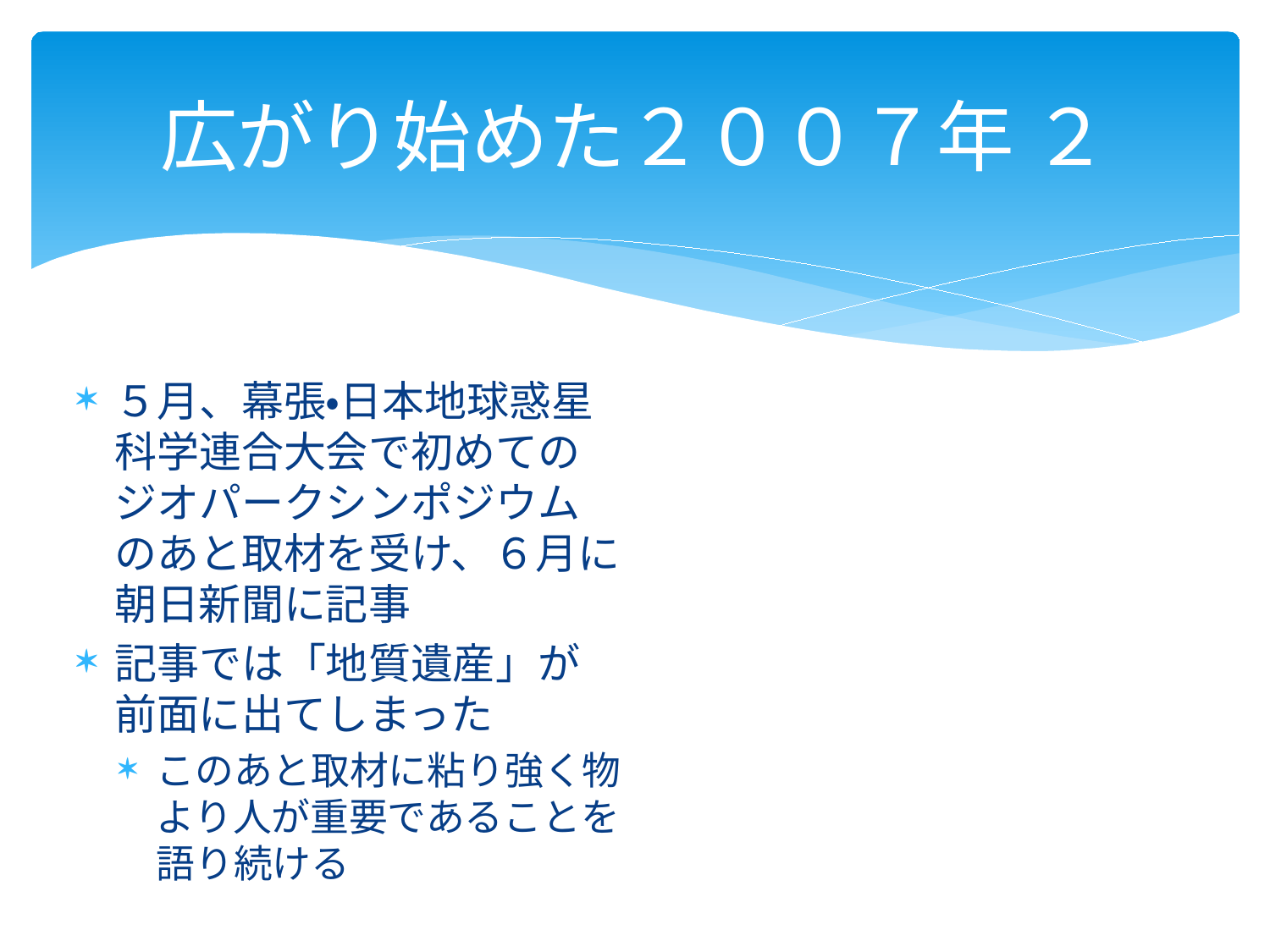

# 広がり始めた２００７年 ２
５月、幕張・日本地球惑星科学連合大会で初めてのジオパークシンポジウムのあと取材を受け、６月に朝日新聞に記事
記事では「地質遺産」が前面に出てしまった
このあと取材に粘り強く物より人が重要であることを語り続ける